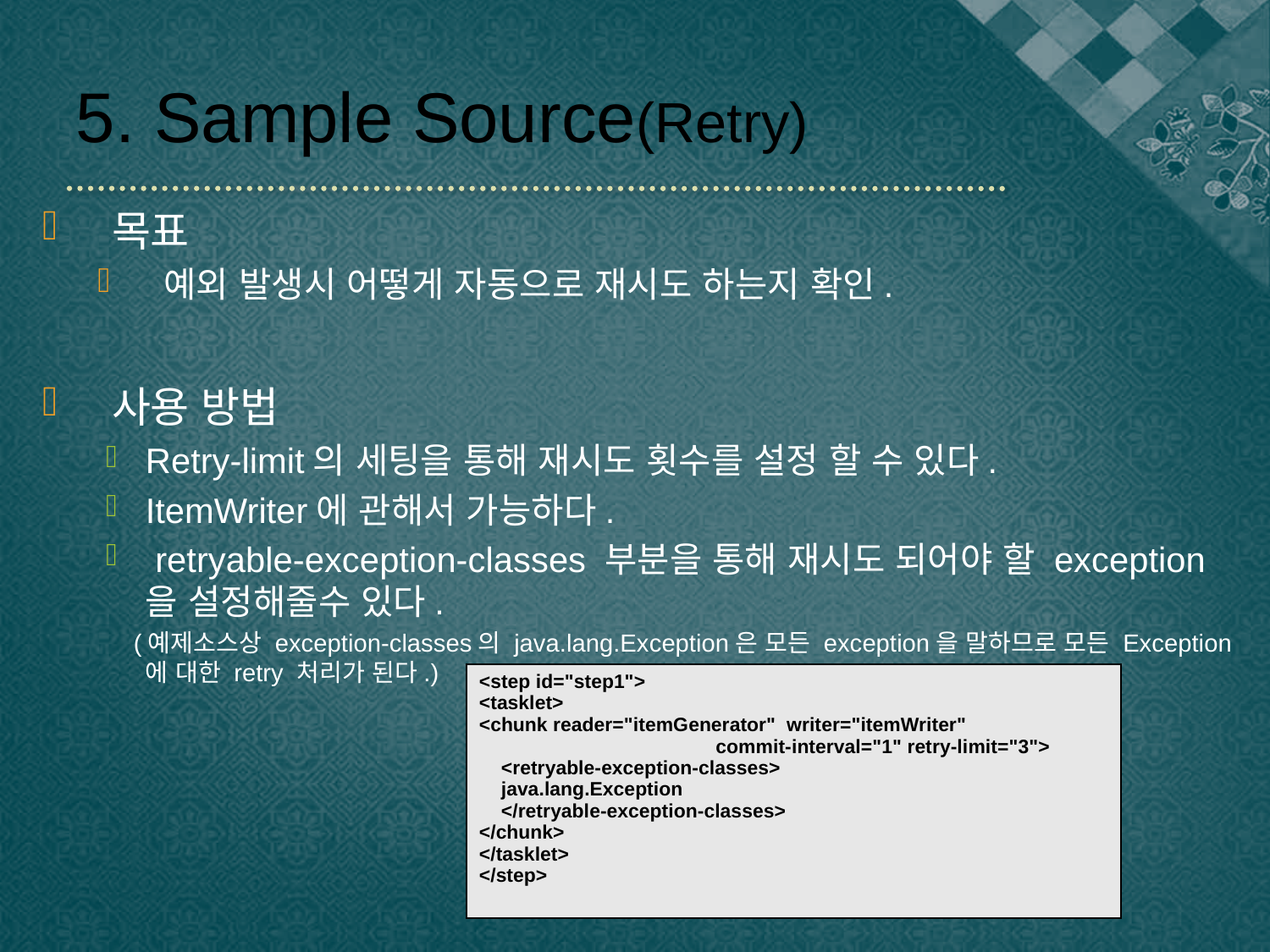

# 5. Sample Source(Retry)
 목표
 예외 발생시 어떻게 자동으로 재시도 하는지 확인.

 사용 방법
Retry-limit의 세팅을 통해 재시도 횟수를 설정 할 수 있다.
ItemWriter에 관해서 가능하다.
 retryable-exception-classes 부분을 통해 재시도 되어야 할 exception을 설정해줄수 있다.
    (예제소스상 exception-classes의 java.lang.Exception은 모든 exception을 말하므로 모든 Exception에 대한 retry 처리가 된다.)
| <step id="step1"> <tasklet> <chunk reader="itemGenerator" writer="itemWriter" commit-interval="1" retry-limit="3"> <retryable-exception-classes> java.lang.Exception </retryable-exception-classes> </chunk> </tasklet> </step> |
| --- |